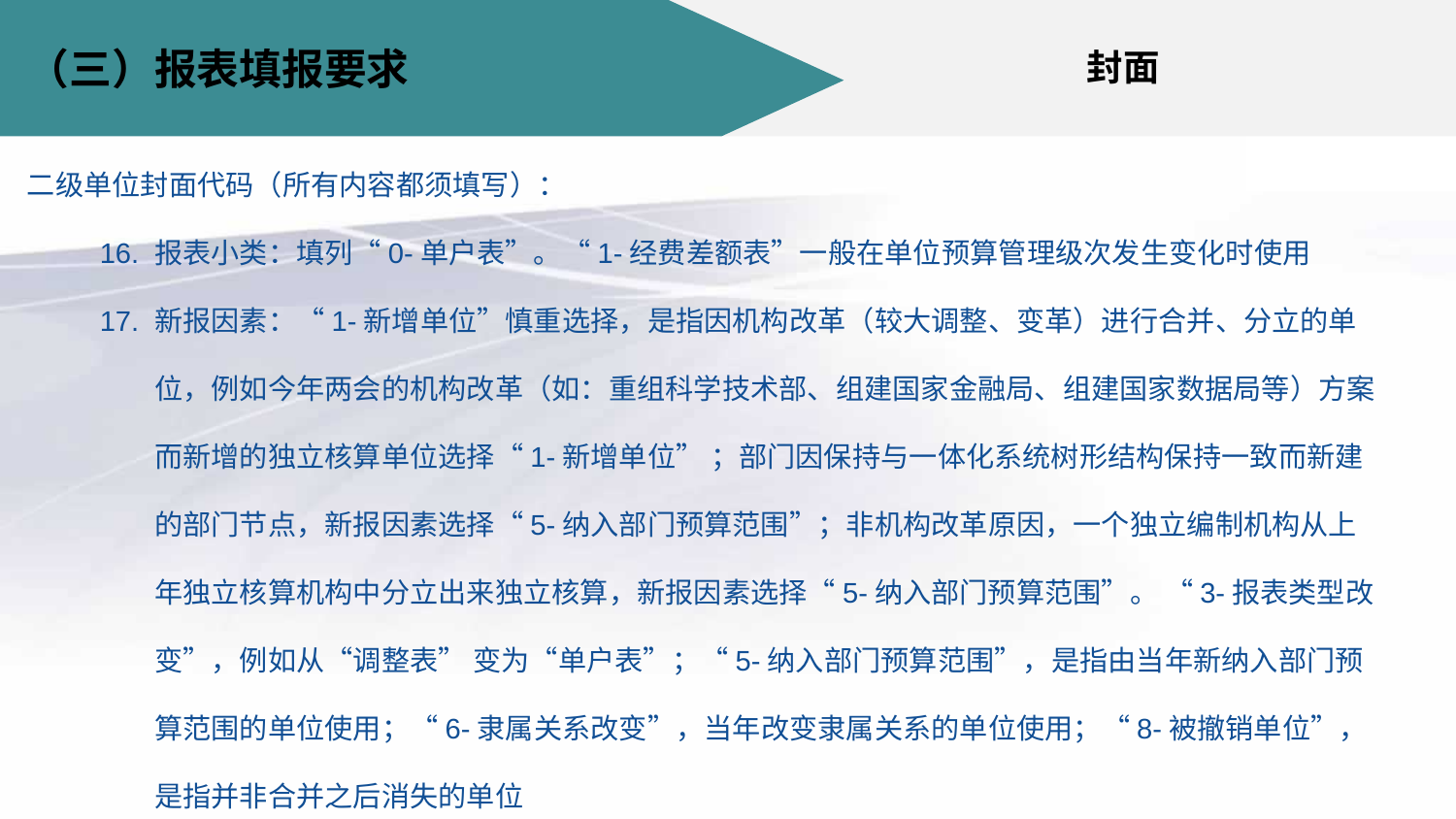

（三）报表填报要求
封面
二级单位封面代码（所有内容都须填写）：
报表小类：填列“0-单户表”。“1-经费差额表”一般在单位预算管理级次发生变化时使用
新报因素：“1-新增单位”慎重选择，是指因机构改革（较大调整、变革）进行合并、分立的单位，例如今年两会的机构改革（如：重组科学技术部、组建国家金融局、组建国家数据局等）方案而新增的独立核算单位选择“1-新增单位” ；部门因保持与一体化系统树形结构保持一致而新建的部门节点，新报因素选择“5-纳入部门预算范围”；非机构改革原因，一个独立编制机构从上年独立核算机构中分立出来独立核算，新报因素选择“5-纳入部门预算范围”。 “3-报表类型改变”，例如从“调整表” 变为“单户表”；“5-纳入部门预算范围”，是指由当年新纳入部门预算范围的单位使用；“6-隶属关系改变”，当年改变隶属关系的单位使用；“8-被撤销单位”，是指并非合并之后消失的单位
是否编制行政事业单位国有资产报表：一般填列“是”
是否参照公务员法管理：若单位性质填列为“事业单位”，则需填列

33